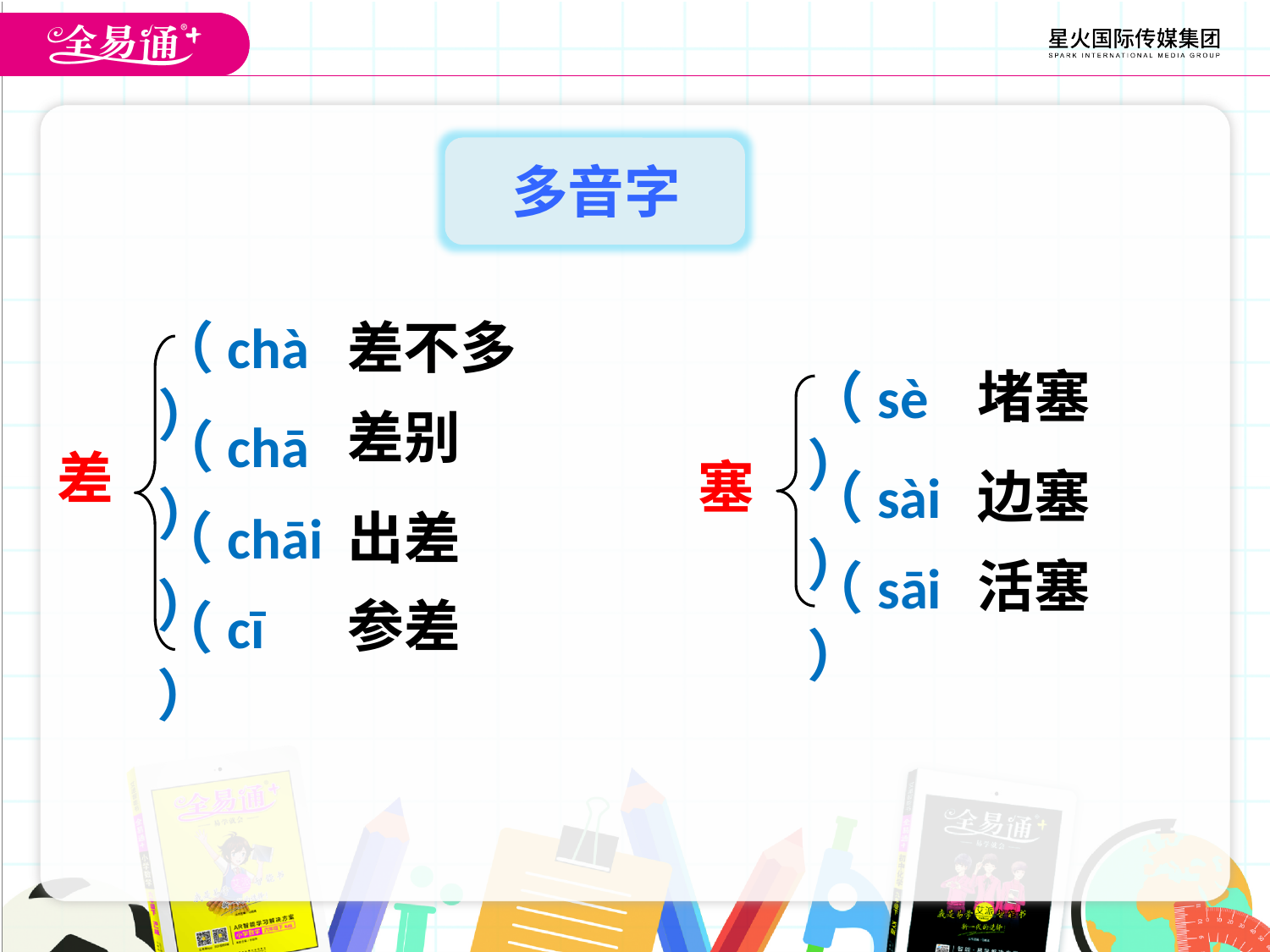

多音字
（chà）
差不多

堵塞
（sè）

差别
（chā）
差
塞
边塞
（sài）
（chāi）
出差
活塞
（sāi）
参差
（cī）